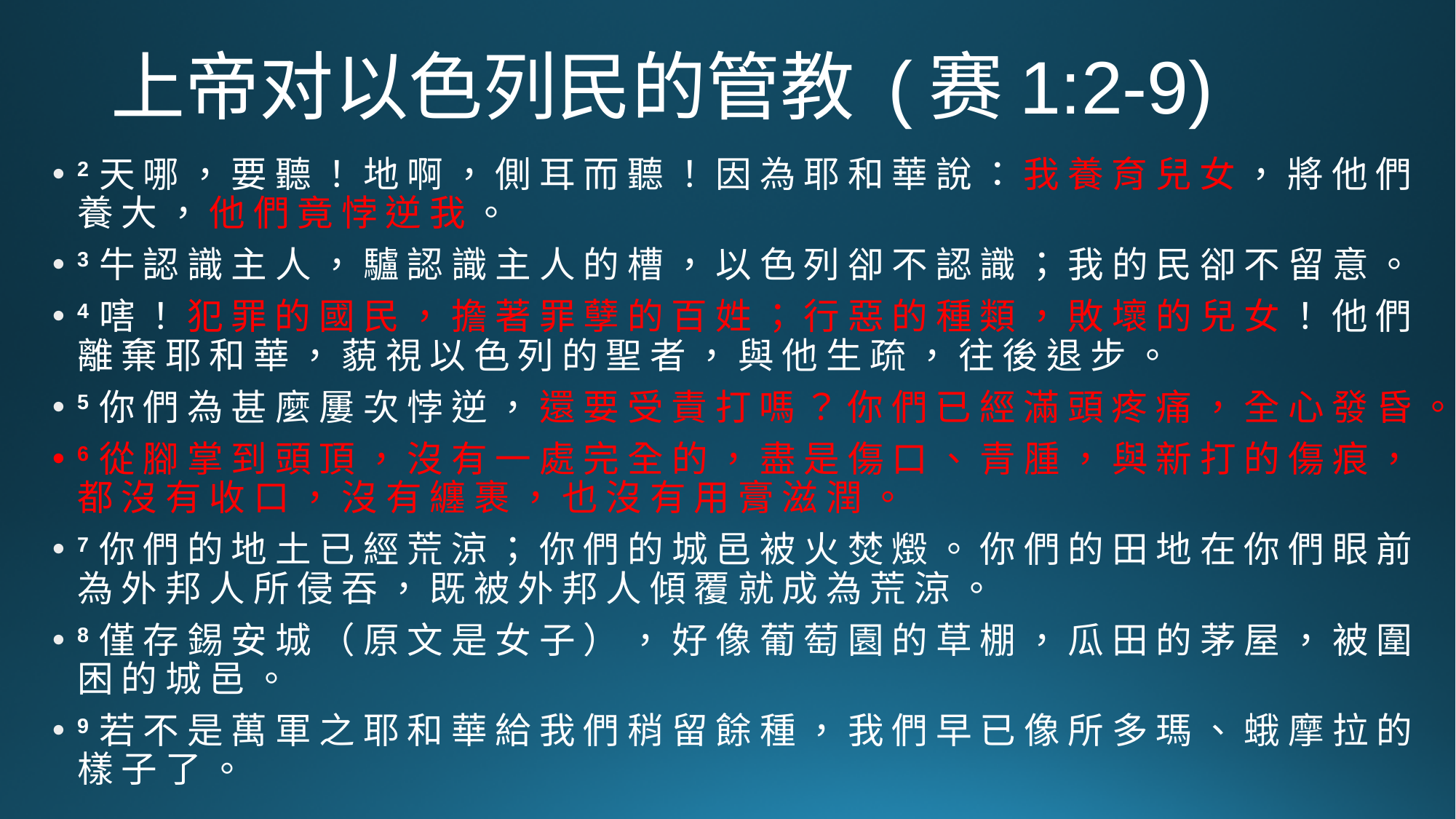

# 上帝对以色列民的管教 (赛1:2-9)
2 天 哪 ， 要 聽 ！ 地 啊 ， 側 耳 而 聽 ！ 因 為 耶 和 華 說 ： 我 養 育 兒 女 ， 將 他 們 養 大 ， 他 們 竟 悖 逆 我 。
3 牛 認 識 主 人 ， 驢 認 識 主 人 的 槽 ， 以 色 列 卻 不 認 識 ； 我 的 民 卻 不 留 意 。
4 嗐 ！ 犯 罪 的 國 民 ， 擔 著 罪 孽 的 百 姓 ； 行 惡 的 種 類 ， 敗 壞 的 兒 女 ！ 他 們 離 棄 耶 和 華 ， 藐 視 以 色 列 的 聖 者 ， 與 他 生 疏 ， 往 後 退 步 。
5 你 們 為 甚 麼 屢 次 悖 逆 ， 還 要 受 責 打 嗎 ？ 你 們 已 經 滿 頭 疼 痛 ， 全 心 發 昏 。
6 從 腳 掌 到 頭 頂 ， 沒 有 一 處 完 全 的 ， 盡 是 傷 口 、 青 腫 ， 與 新 打 的 傷 痕 ， 都 沒 有 收 口 ， 沒 有 纏 裹 ， 也 沒 有 用 膏 滋 潤 。
7 你 們 的 地 土 已 經 荒 涼 ； 你 們 的 城 邑 被 火 焚 燬 。 你 們 的 田 地 在 你 們 眼 前 為 外 邦 人 所 侵 吞 ， 既 被 外 邦 人 傾 覆 就 成 為 荒 涼 。
8 僅 存 錫 安 城 （ 原 文 是 女 子 ） ， 好 像 葡 萄 園 的 草 棚 ， 瓜 田 的 茅 屋 ， 被 圍 困 的 城 邑 。
9 若 不 是 萬 軍 之 耶 和 華 給 我 們 稍 留 餘 種 ， 我 們 早 已 像 所 多 瑪 、 蛾 摩 拉 的 樣 子 了 。